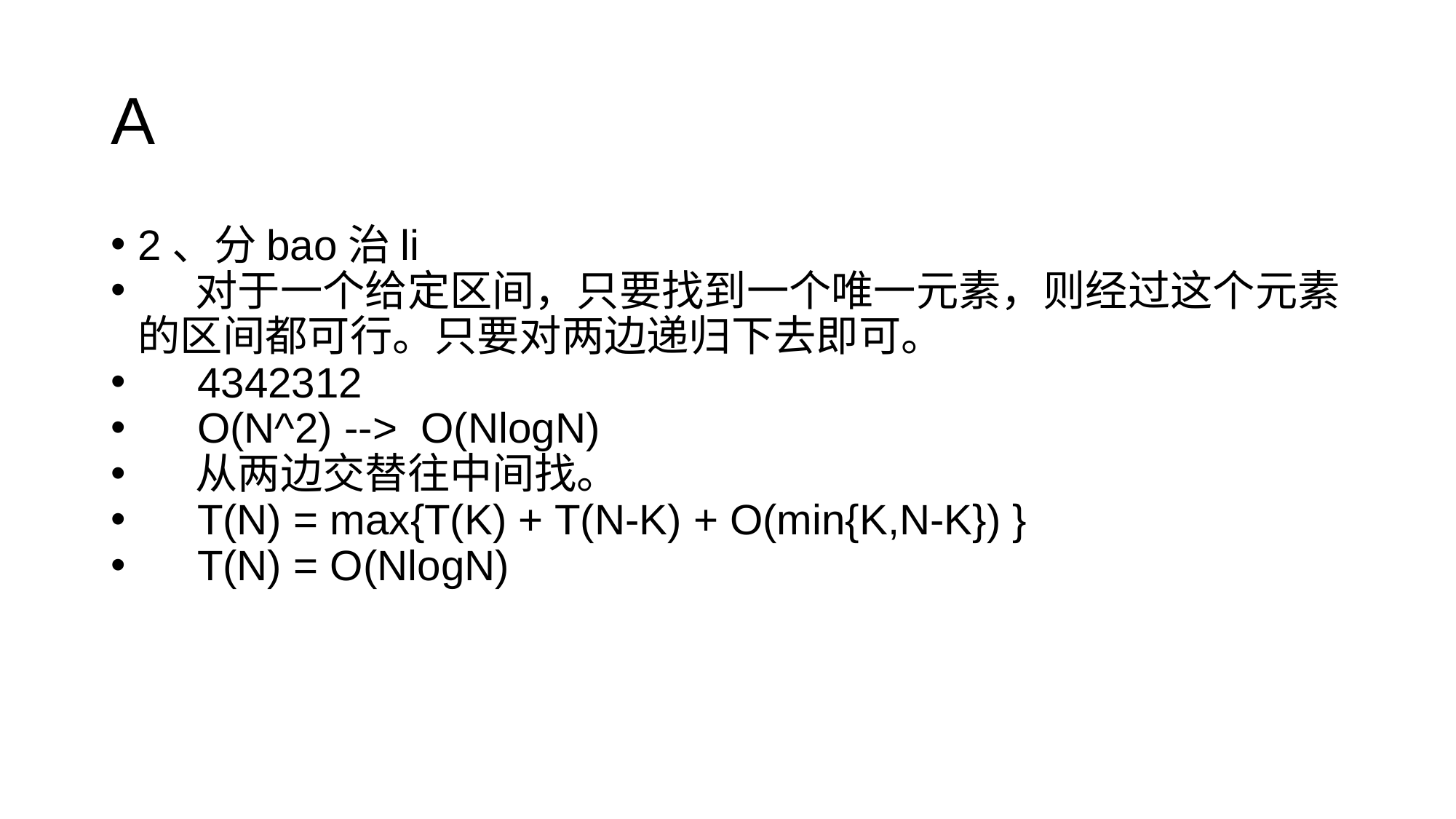

A
2、分bao治li
     对于一个给定区间，只要找到一个唯一元素，则经过这个元素的区间都可行。只要对两边递归下去即可。
     4342312
     O(N^2) -->  O(NlogN)
     从两边交替往中间找。
     T(N) = max{T(K) + T(N-K) + O(min{K,N-K}) }
     T(N) = O(NlogN)